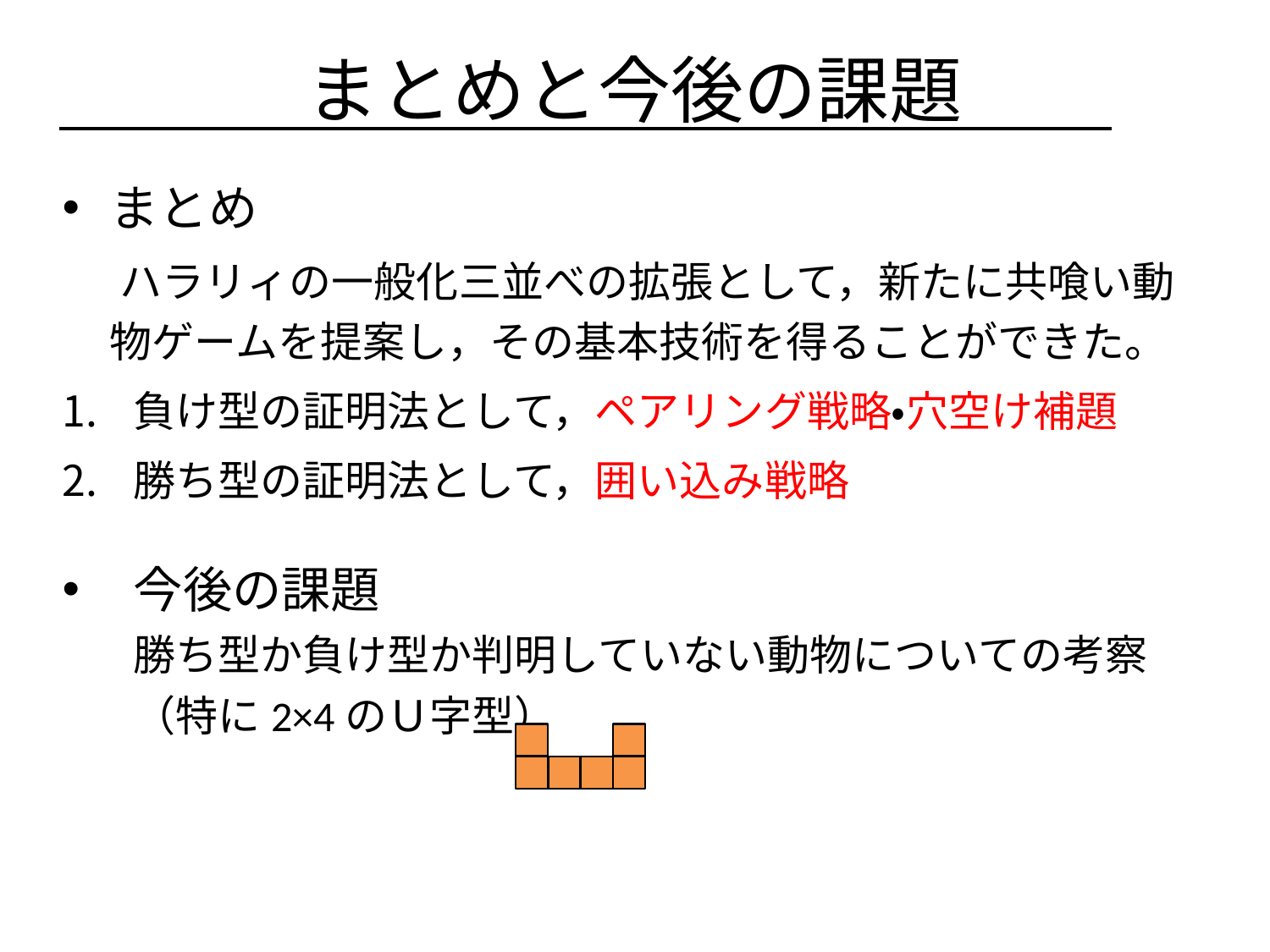

# まとめと今後の課題
まとめ
     ハラリィの一般化三並べの拡張として，新たに共喰い動物ゲームを提案し，その基本技術を得ることができた。
負け型の証明法として，ペアリング戦略・穴空け補題
勝ち型の証明法として，囲い込み戦略

今後の課題
勝ち型か負け型か判明していない動物についての考察
（特に2×4のＵ字型）